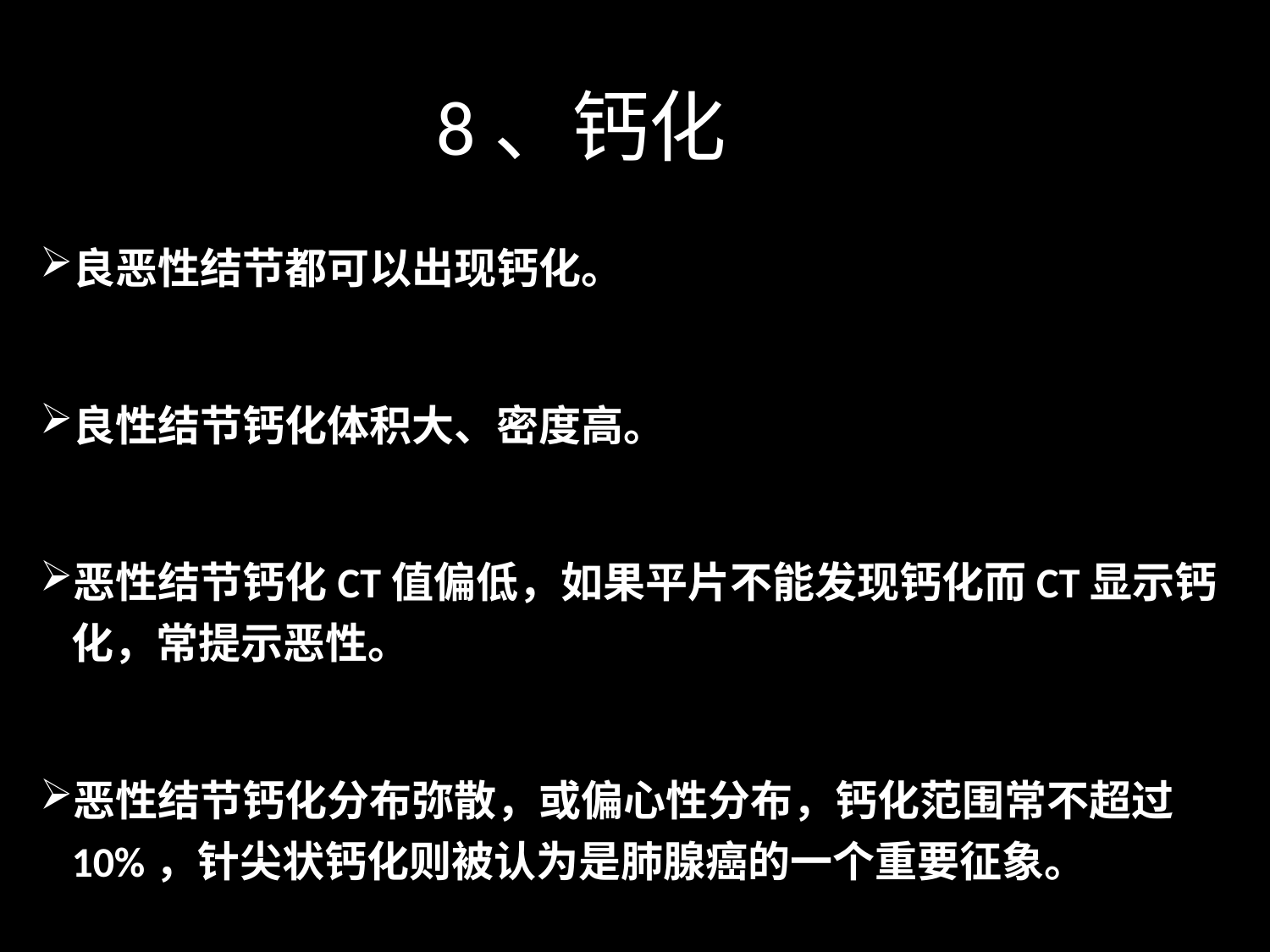

# 8、钙化
良恶性结节都可以出现钙化。

良性结节钙化体积大、密度高。

恶性结节钙化CT值偏低，如果平片不能发现钙化而CT显示钙化，常提示恶性。

恶性结节钙化分布弥散，或偏心性分布，钙化范围常不超过10%，针尖状钙化则被认为是肺腺癌的一个重要征象。